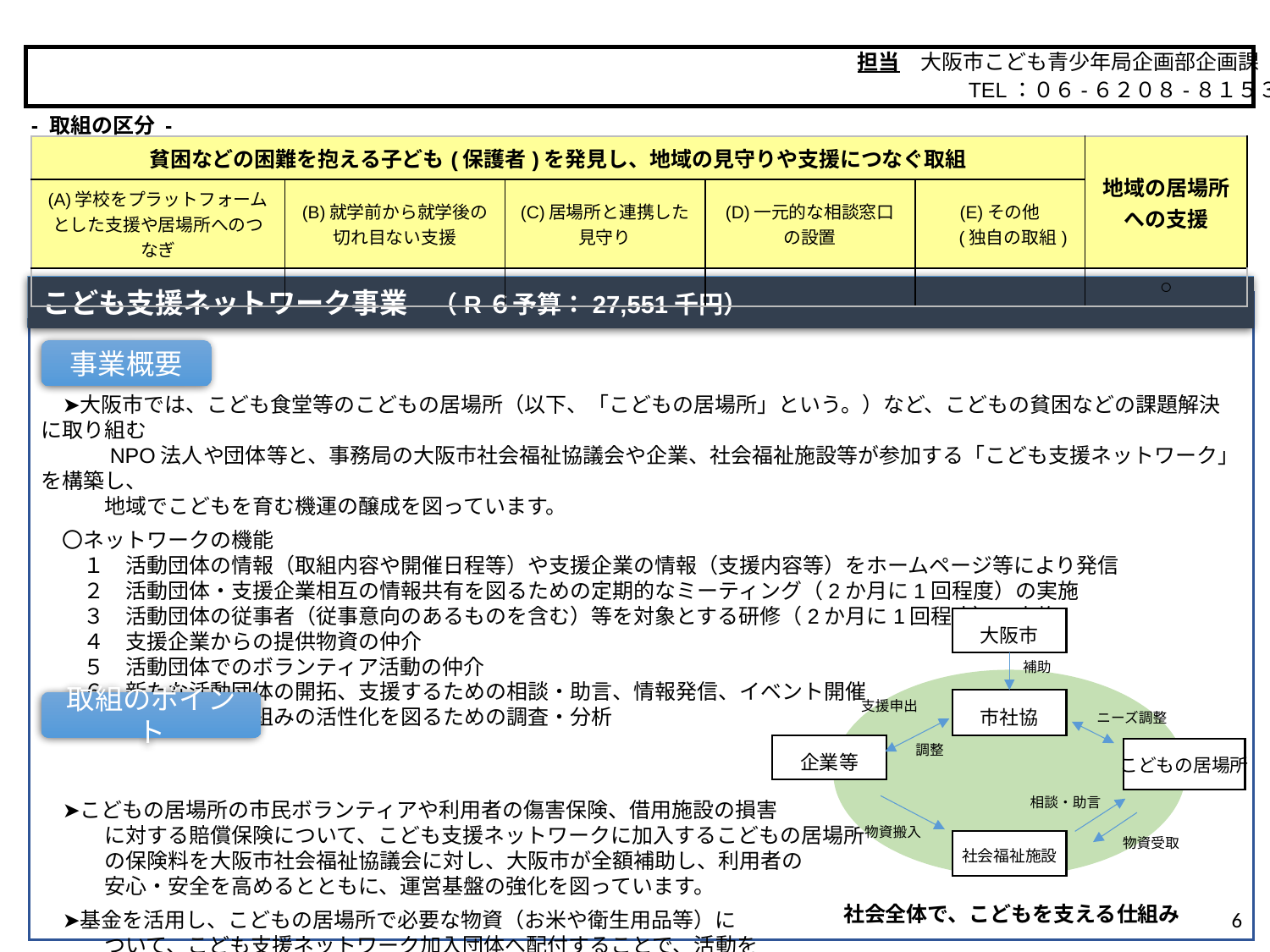

担当　大阪市こども青少年局企画部企画課
　　　　　TEL：０６-６２０８-８１５３

大阪市
- 取組の区分 -
| 貧困などの困難を抱える子ども(保護者)を発見し、地域の見守りや支援につなぐ取組 |  |  |  |  | 地域の居場所 への支援 |
| --- | --- | --- | --- | --- | --- |
| (A)学校をプラットフォームとした支援や居場所へのつなぎ | (B)就学前から就学後の 切れ目ない支援 | (C)居場所と連携した 見守り | (D)一元的な相談窓口 の設置 | (E)その他 　 (独自の取組) |  |
|  |  |  |  |  | ○ |
こども支援ネットワーク事業　（R６予算：27,551千円）

　➤大阪市では、こども食堂等のこどもの居場所（以下、「こどもの居場所」という。）など、こどもの貧困などの課題解決に取り組む
　　　NPO法人や団体等と、事務局の大阪市社会福祉協議会や企業、社会福祉施設等が参加する「こども支援ネットワーク」を構築し、
　　　地域でこどもを育む機運の醸成を図っています。

　〇ネットワークの機能
　　１　活動団体の情報（取組内容や開催日程等）や支援企業の情報（支援内容等）をホームページ等により発信
　　２　活動団体・支援企業相互の情報共有を図るための定期的なミーティング（2か月に1回程度）の実施
　　３　活動団体の従事者（従事意向のあるものを含む）等を対象とする研修（2か月に1回程度）の実施
　　４　支援企業からの提供物資の仲介
　　５　活動団体でのボランティア活動の仲介
　　６　新たな活動団体の開拓、支援するための相談・助言、情報発信、イベント開催
　　７　活動団体の取組みの活性化を図るための調査・分析

　➤こどもの居場所の市民ボランティアや利用者の傷害保険、借用施設の損害
　　　に対する賠償保険について、こども支援ネットワークに加入するこどもの居場所
　　　の保険料を大阪市社会福祉協議会に対し、大阪市が全額補助し、利用者の
　　　安心・安全を高めるとともに、運営基盤の強化を図っています。

　➤基金を活用し、こどもの居場所で必要な物資（お米や衛生用品等）に
　　　ついて、こども支援ネットワーク加入団体へ配付することで、活動を
　　　支援するとともに、ネットワークへの加入を促進しています。

事業概要
大阪市

市社協
企業等
こどもの居場所
社会福祉施設
補助
支援申出
ニーズ調整
調整
相談・助言
物資搬入
物資受取
取組のポイント
社会全体で、こどもを支える仕組み
6